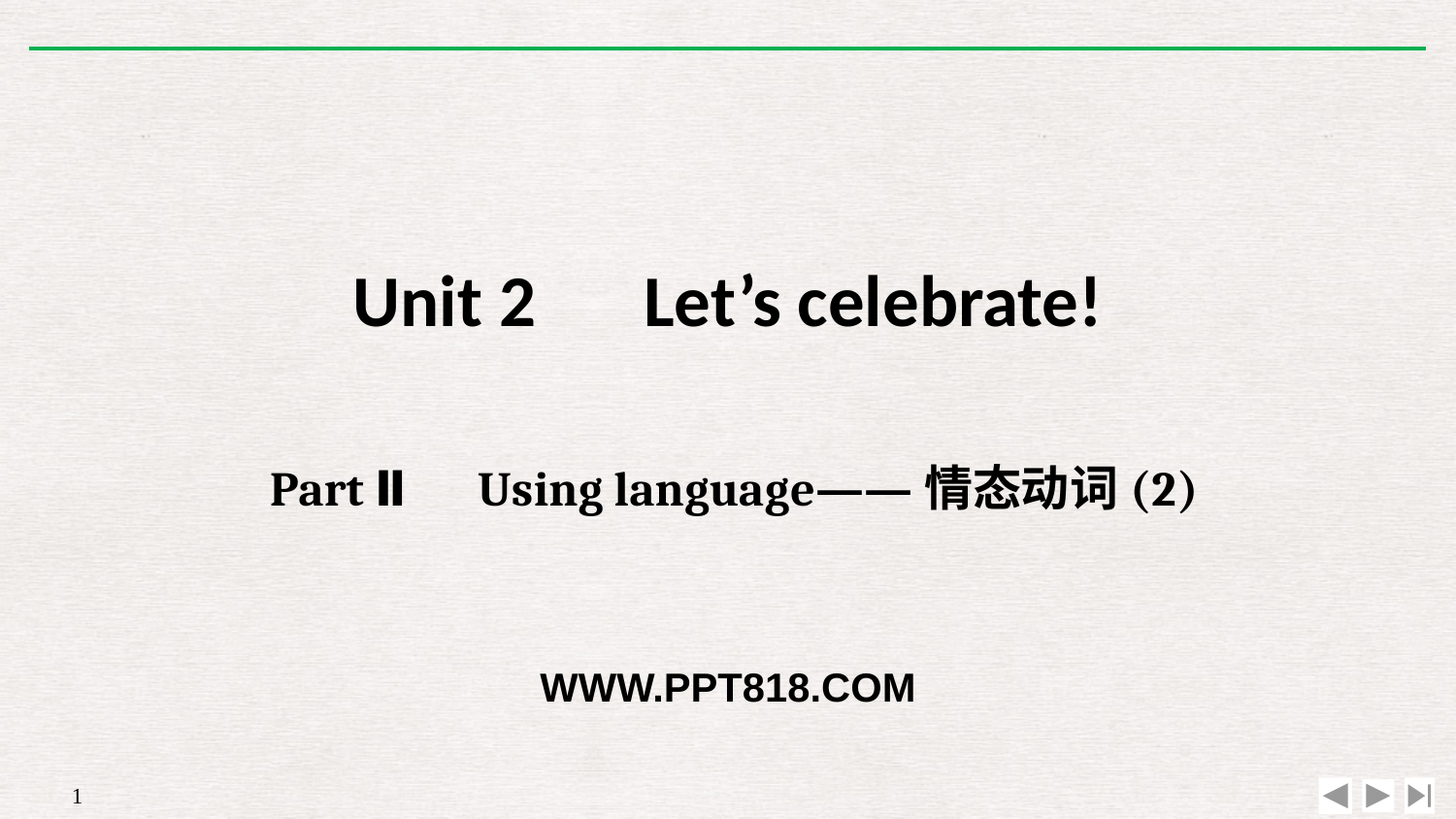

Unit 2　Let’s celebrate!
Part Ⅱ　Using language——情态动词(2)
WWW.PPT818.COM